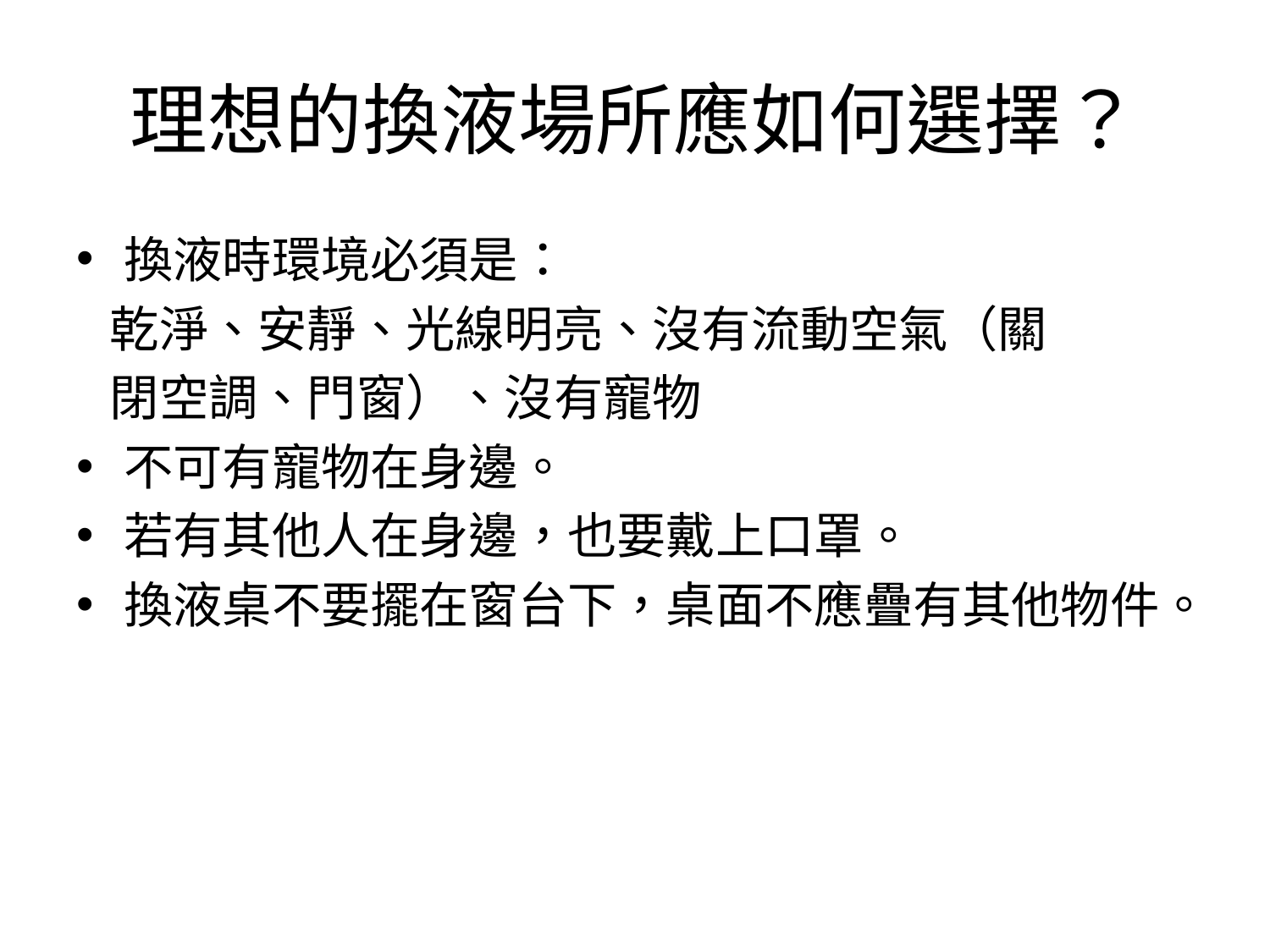

# 理想的換液場所應如何選擇？
換液時環境必須是：
  乾淨、安靜、光線明亮、沒有流動空氣（關
  閉空調、門窗）、沒有寵物
不可有寵物在身邊。
若有其他人在身邊，也要戴上口罩。
換液桌不要擺在窗台下，桌面不應疊有其他物件。